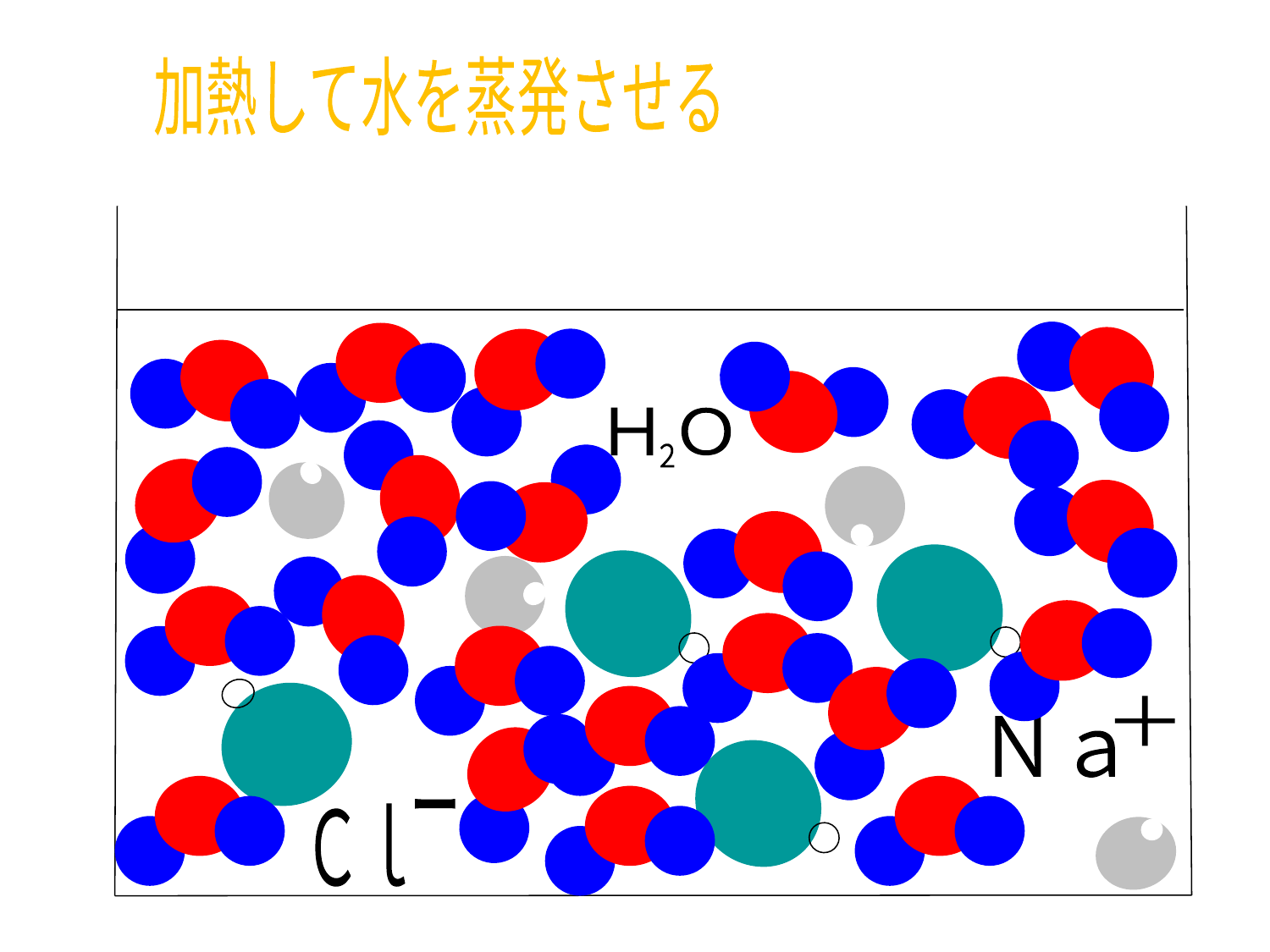

加熱して水を蒸発させる

Ｈ
Ｏ
２

Ｏ
Ｏ

＋
Ｎａ

Ｏ

ー
Ｃｌ